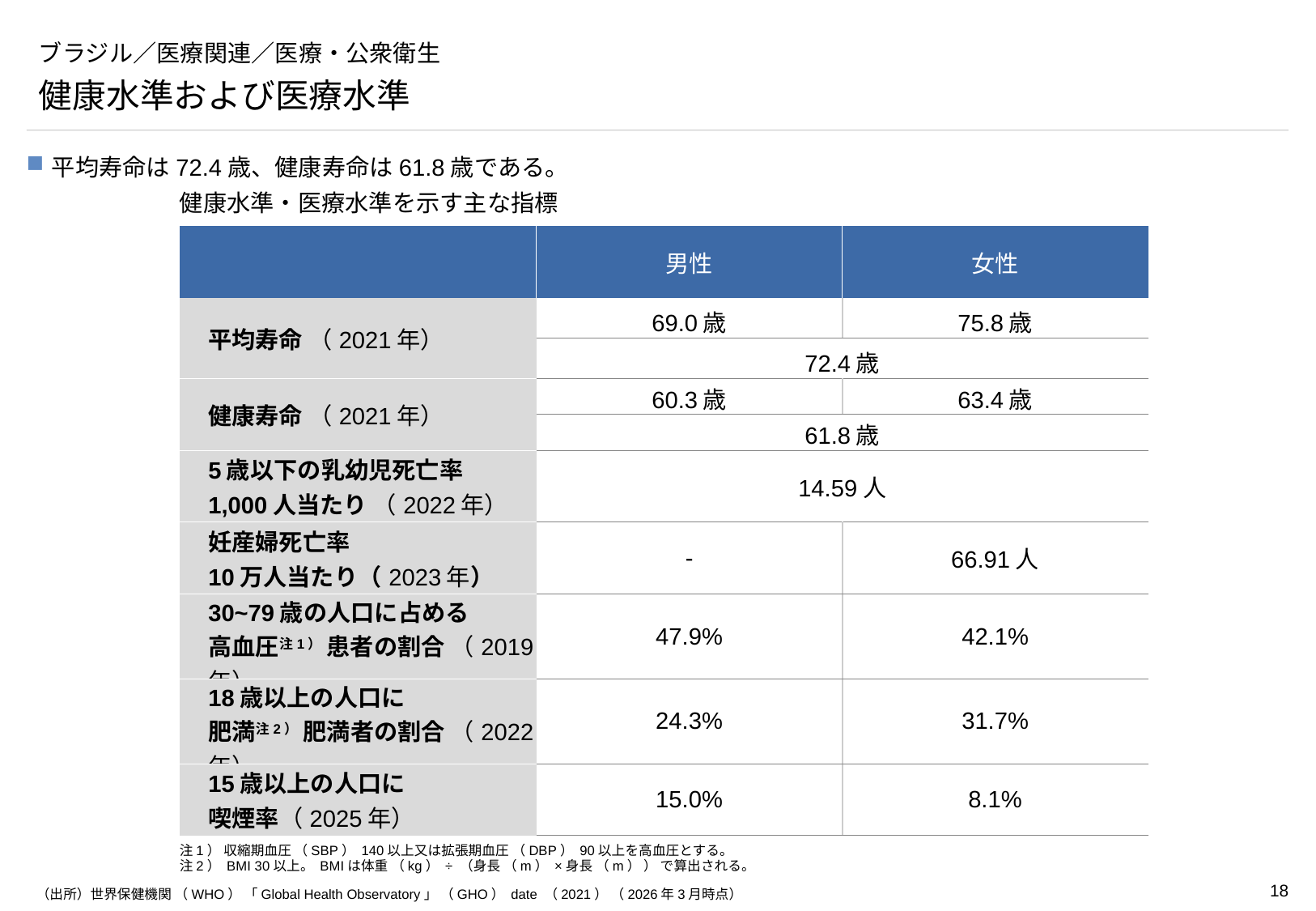

# ブラジル／医療関連／医療・公衆衛生
健康水準および医療水準
平均寿命は72.4歳、健康寿命は61.8歳である。
健康水準・医療水準を示す主な指標
|  | 男性 | 女性 |
| --- | --- | --- |
| 平均寿命 （2021年） | 69.0歳 | 75.8歳 |
|  | 72.4歳 |  |
| 健康寿命 （2021年） | 60.3歳 | 63.4歳 |
|  | 61.8歳 |  |
| 5歳以下の乳幼児死亡率 1,000人当たり （2022年） | 14.59人 |  |
| 妊産婦死亡率 10万人当たり（2023年） | - | 66.91人 |
| 30~79歳の人口に占める 高血圧注1） 患者の割合 （2019年） | 47.9% | 42.1% |
| 18歳以上の人口に 肥満注2） 肥満者の割合 （2022年） | 24.3% | 31.7% |
| 15歳以上の人口に 喫煙率（2025年） | 15.0% | 8.1% |
注1） 収縮期血圧 （SBP） 140以上又は拡張期血圧 （DBP） 90以上を高血圧とする。
注2） BMI 30以上。 BMIは体重 （kg） ÷ （身長 （m） ×身長 （m） ） で算出される。
（出所）世界保健機関 （WHO） 「Global Health Observatory」 （GHO） date （2021） （2026年3月時点）